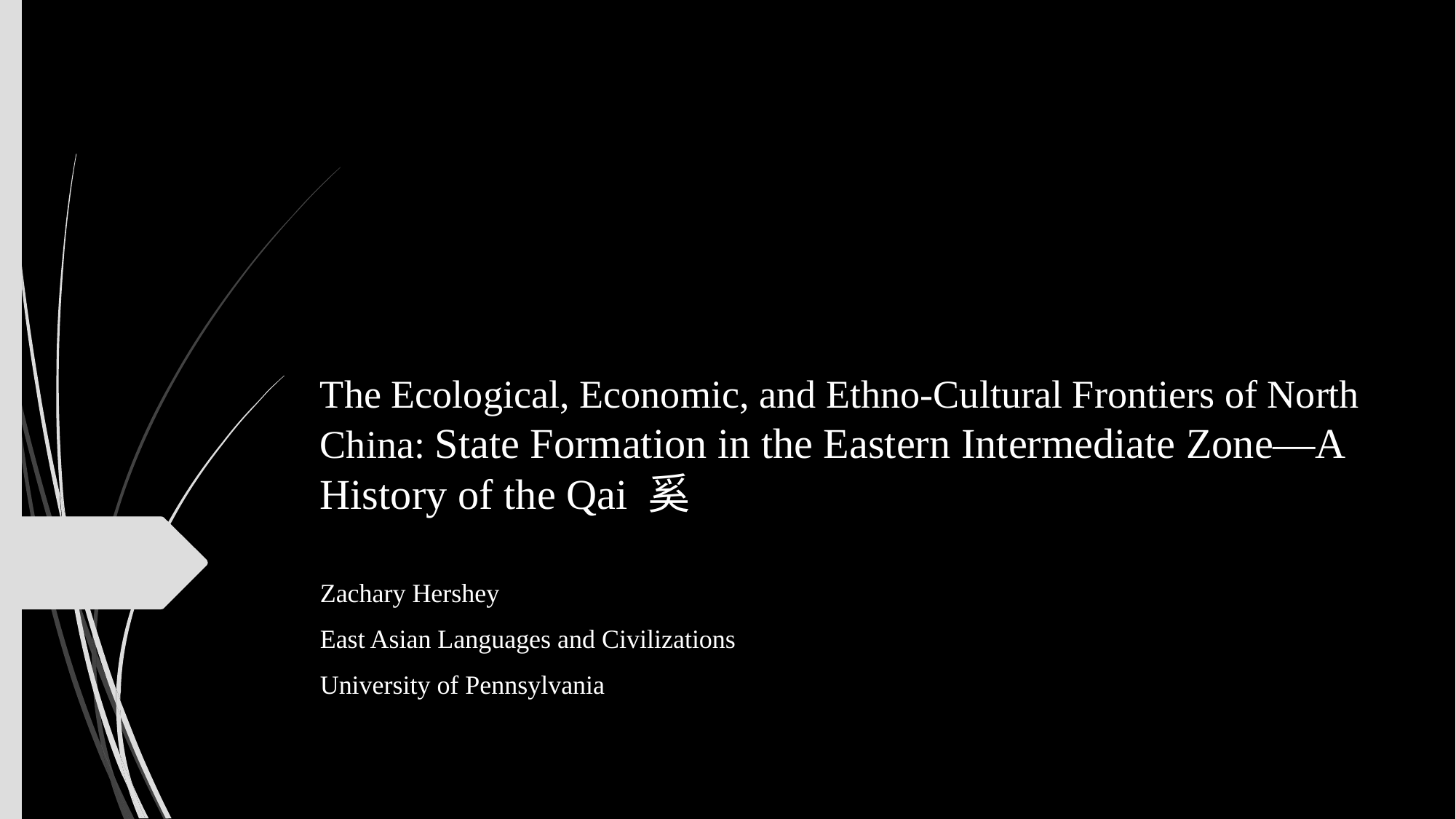

# The Ecological, Economic, and Ethno-Cultural Frontiers of North China: State Formation in the Eastern Intermediate Zone—A History of the Qai 奚
Zachary Hershey
East Asian Languages and Civilizations
University of Pennsylvania